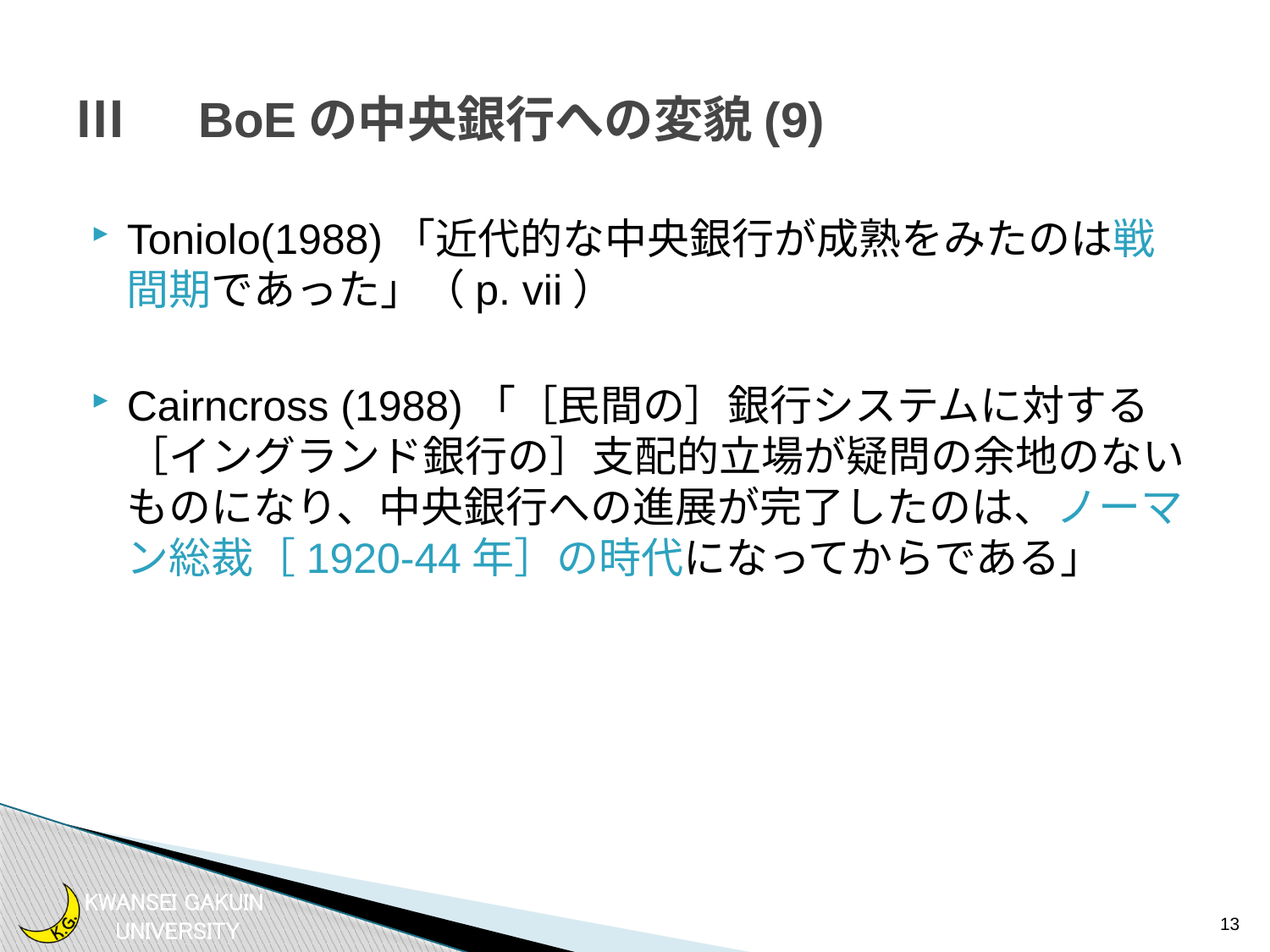

# Ⅲ　BoEの中央銀行への変貌(9)
Toniolo(1988)「近代的な中央銀行が成熟をみたのは戦間期であった」（p. vii）

Cairncross (1988)「［民間の］銀行システムに対する［イングランド銀行の］支配的立場が疑問の余地のないものになり、中央銀行への進展が完了したのは、ノーマン総裁［1920-44年］の時代になってからである」
13